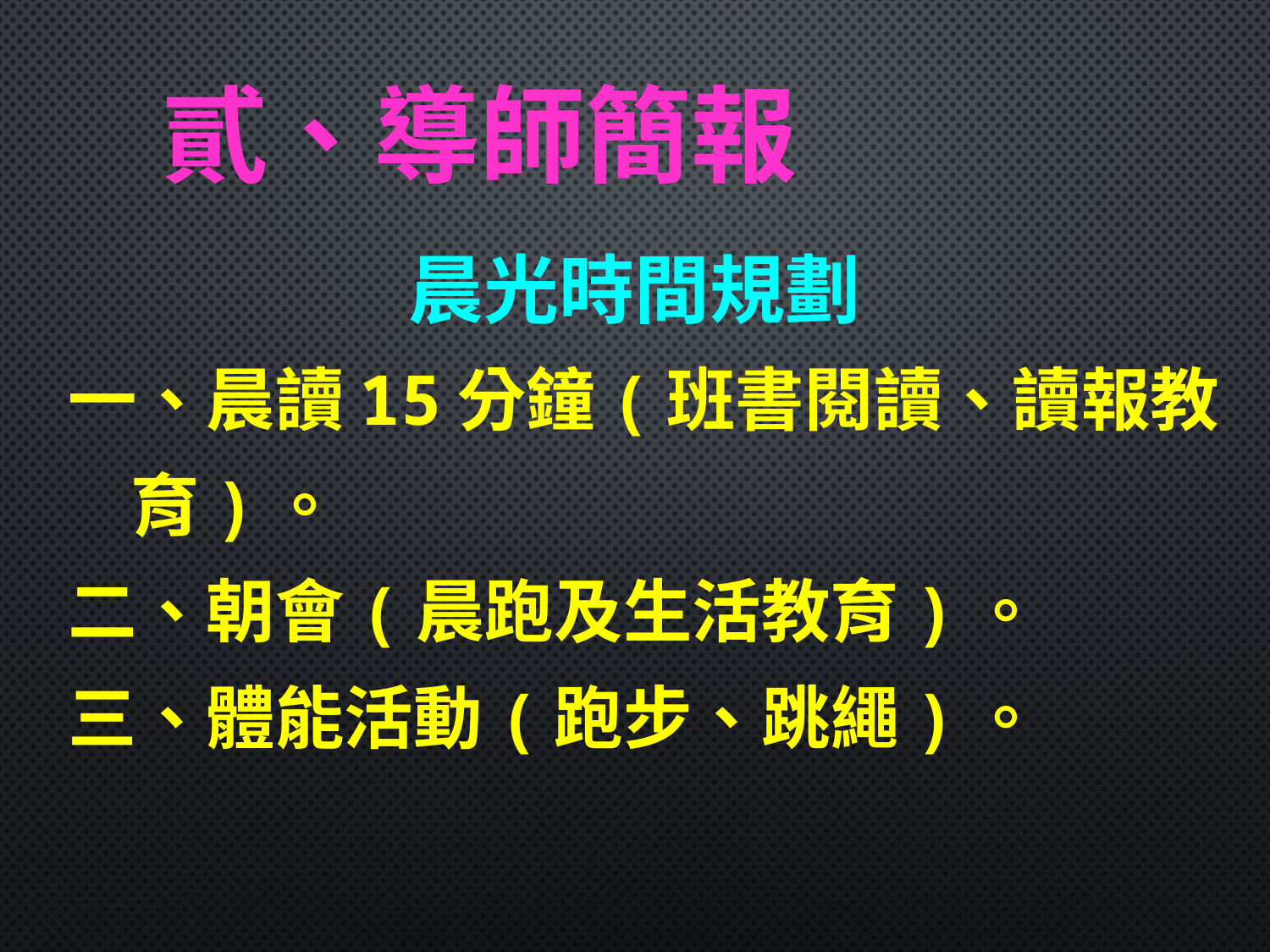

# 貳、導師簡報
晨光時間規劃
 一、晨讀15分鐘(班書閱讀、讀報教
     育)。
 二、朝會(晨跑及生活教育)。
 三、體能活動(跑步、跳繩)。